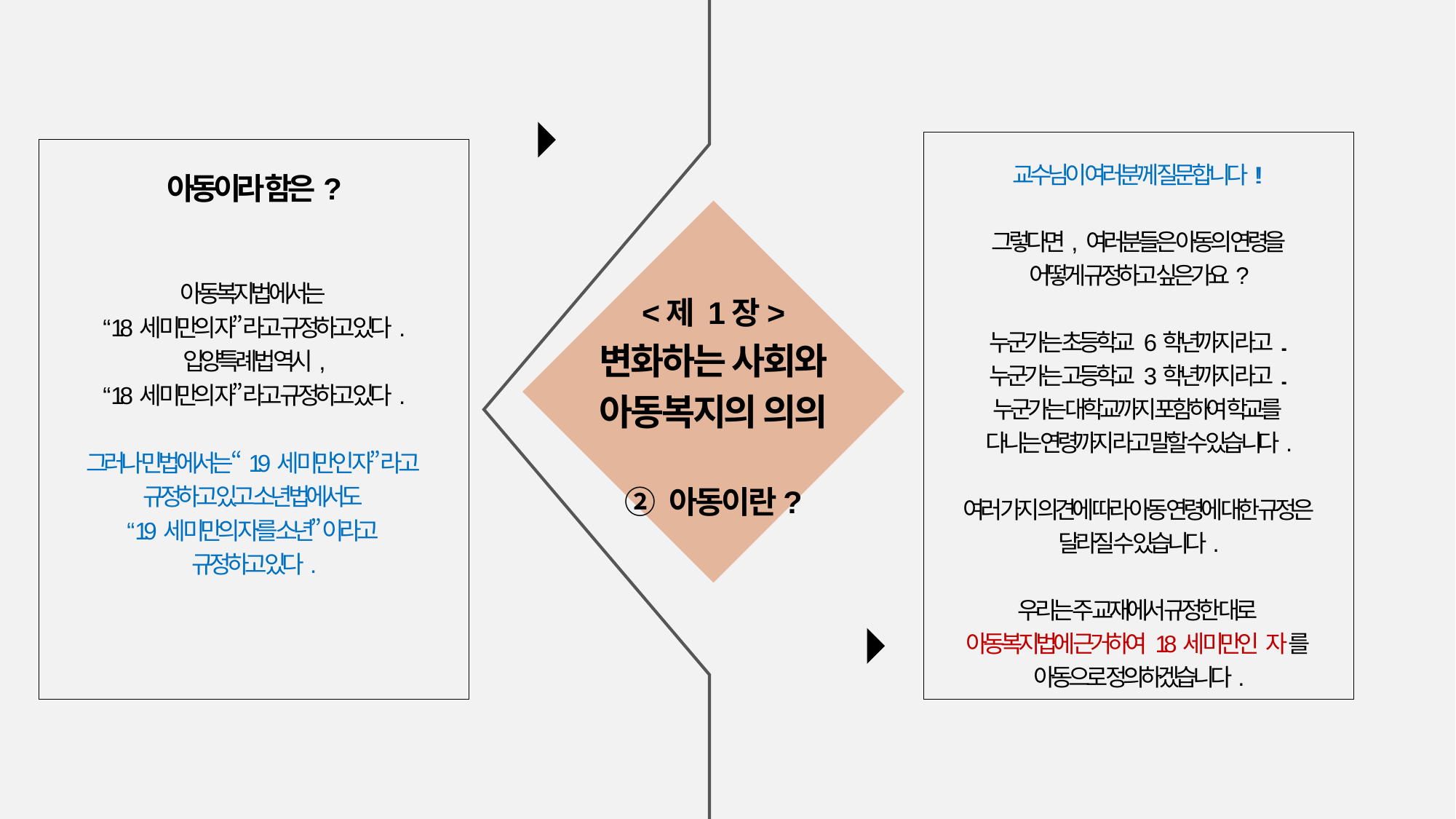

교수님이 여러분께 질문합니다!!

그렇다면, 여러분들은 아동의 연령을
어떻게 규정하고 싶은가요?

누군가는 초등학교 6학년까지 라고..
누군가는 고등학교 3학년까지 라고..
누군가는 대학교까지 포함하여 학교를
다니는 연령까지 라고 말할 수 있습니다.

여러 가지 의견에 따라 아동 연령에 대한 규정은
달라질 수 있습니다.

우리는 주 교재에서 규정한 대로
아동복지법에 근거하여 18세 미만인 자를
아동으로 정의하겠습니다.

아동이라 함은?

아동복지법에서는
“18세 미만의 자”  라고 규정하고 있다.
입양특례법 역시,
“18세 미만의 자”  라고 규정하고 있다.

그러나 민법에서는 “19세 미만인 자”  라고
규정하고 있고 소년법에서도
“19세 미만의 자를 소년”  이라고
규정하고 있다.

<제 1장>
변화하는 사회와
아동복지의 의의

② 아동이란?
START